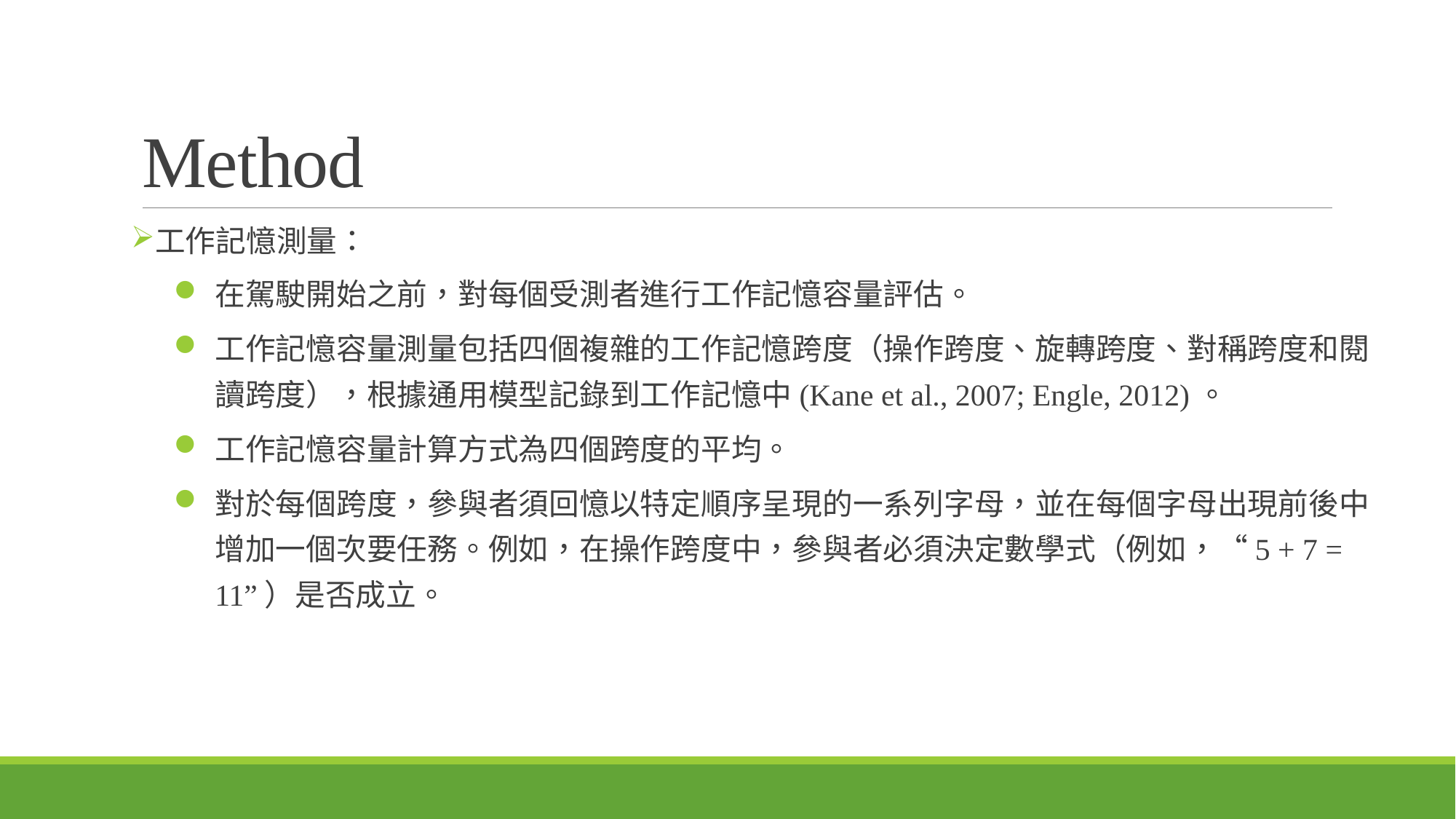

# Method
工作記憶測量：
在駕駛開始之前，對每個受測者進行工作記憶容量評估。
工作記憶容量測量包括四個複雜的工作記憶跨度（操作跨度、旋轉跨度、對稱跨度和閱讀跨度），根據通用模型記錄到工作記憶中(Kane et al., 2007; Engle, 2012)。
工作記憶容量計算方式為四個跨度的平均。
對於每個跨度，參與者須回憶以特定順序呈現的一系列字母，並在每個字母出現前後中增加一個次要任務。例如，在操作跨度中，參與者必須決定數學式（例如，“5 + 7 = 11”）是否成立。